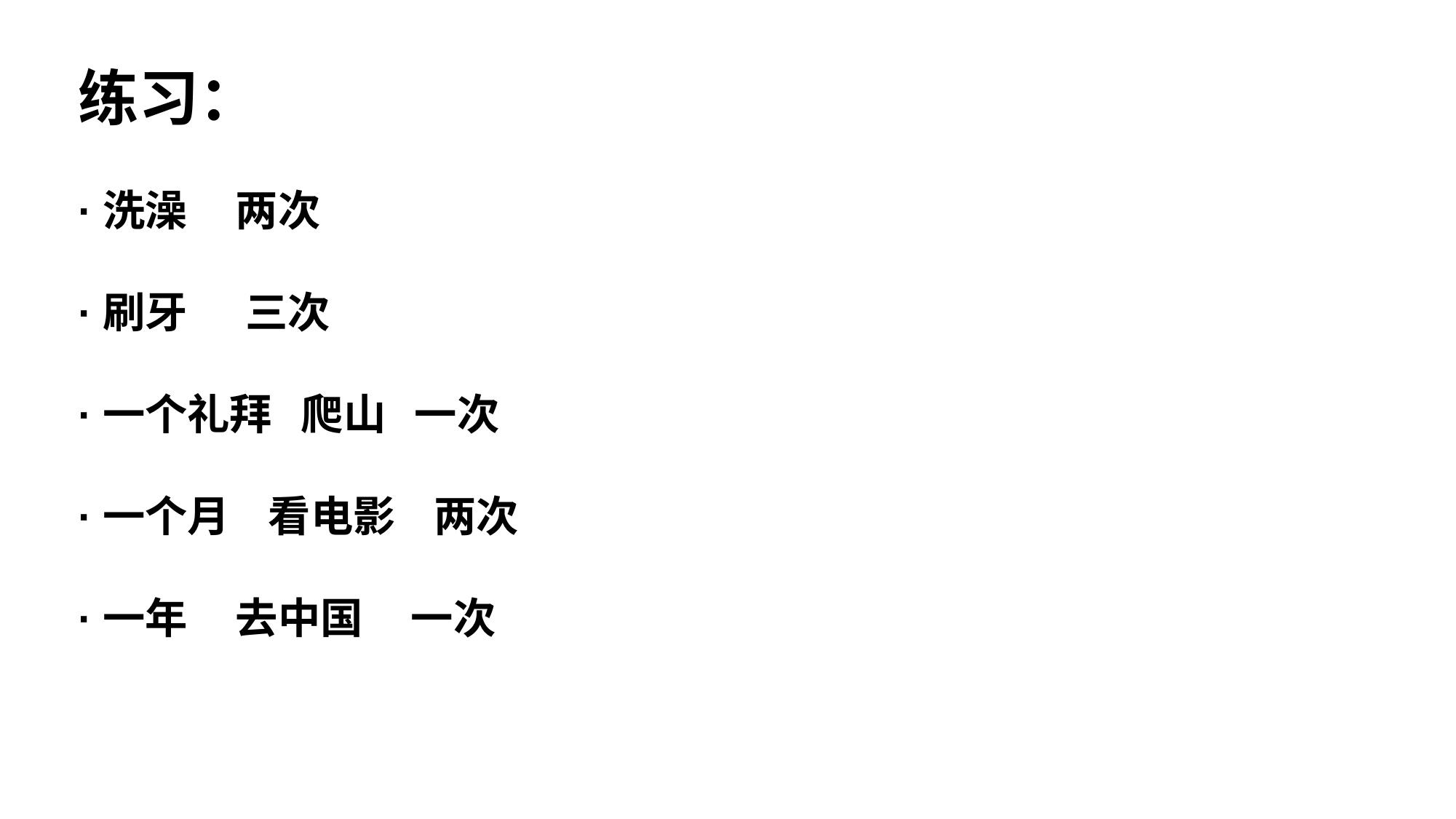

练习：

·洗澡     两次

·刷牙      三次

·一个礼拜   爬山   一次

·一个月    看电影    两次

·一年     去中国     一次